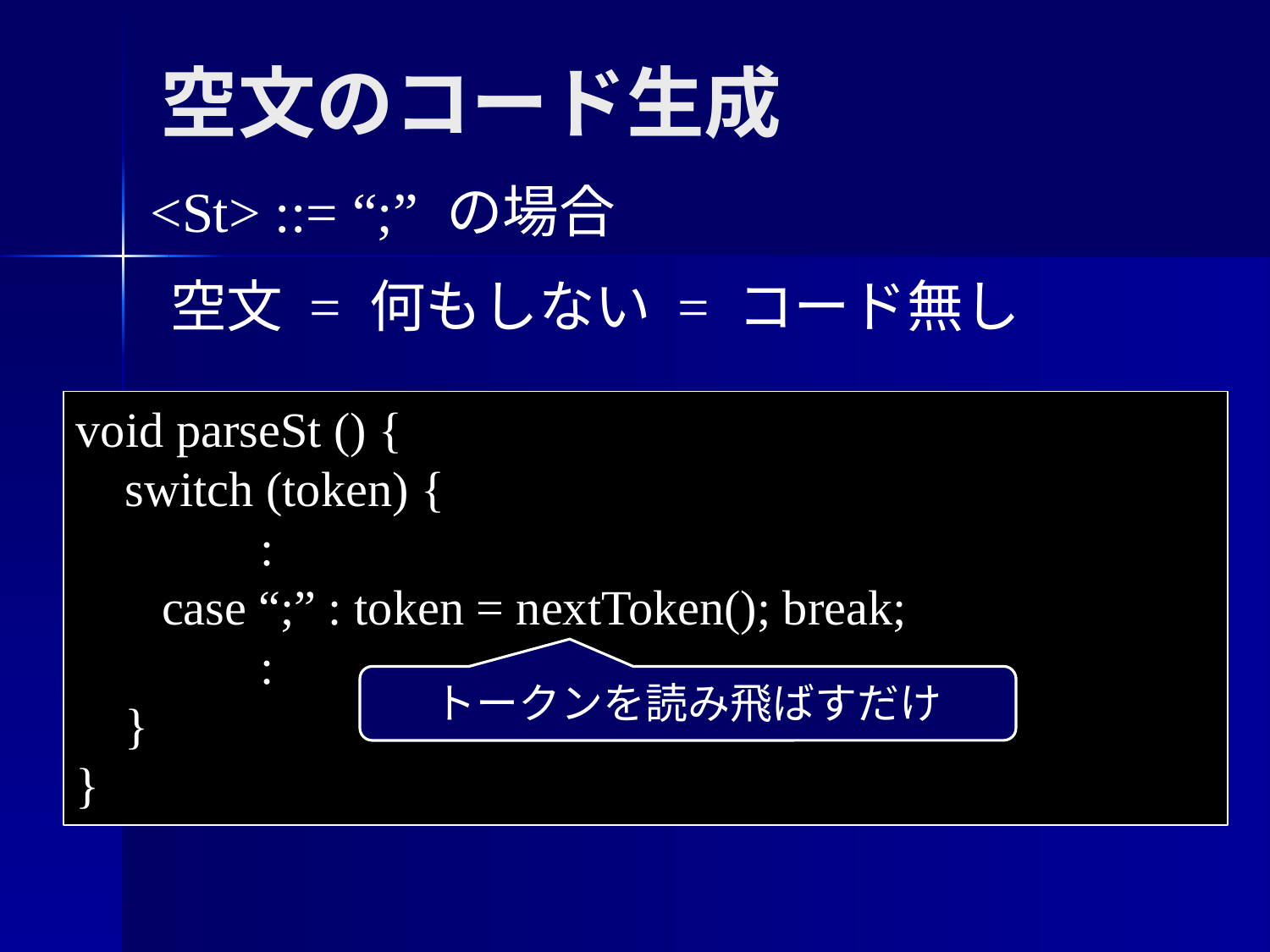

空文のコード生成
<St> ::= “;” の場合
空文 = 何もしない = コード無し
void parseSt () {
    switch (token) {
               :
       case “;” : token = nextToken(); break;
               :
    }
}
トークンを読み飛ばすだけ